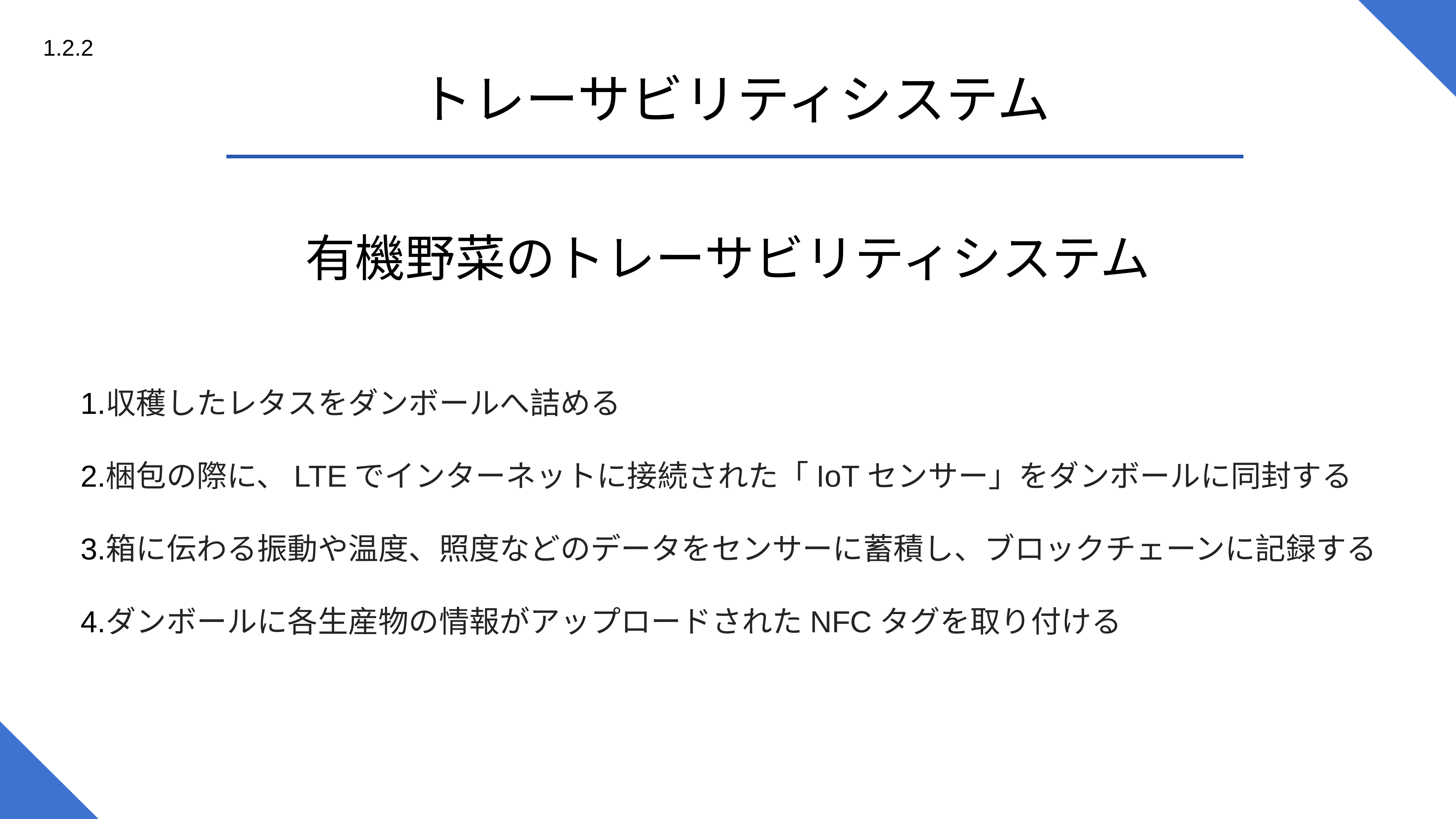

1.2.2
トレーサビリティシステム
有機野菜のトレーサビリティシステム
収穫したレタスをダンボールへ詰める
梱包の際に、LTEでインターネットに接続された「IoTセンサー」をダンボールに同封する
箱に伝わる振動や温度、照度などのデータをセンサーに蓄積し、ブロックチェーンに記録する
ダンボールに各生産物の情報がアップロードされたNFCタグを取り付ける
17